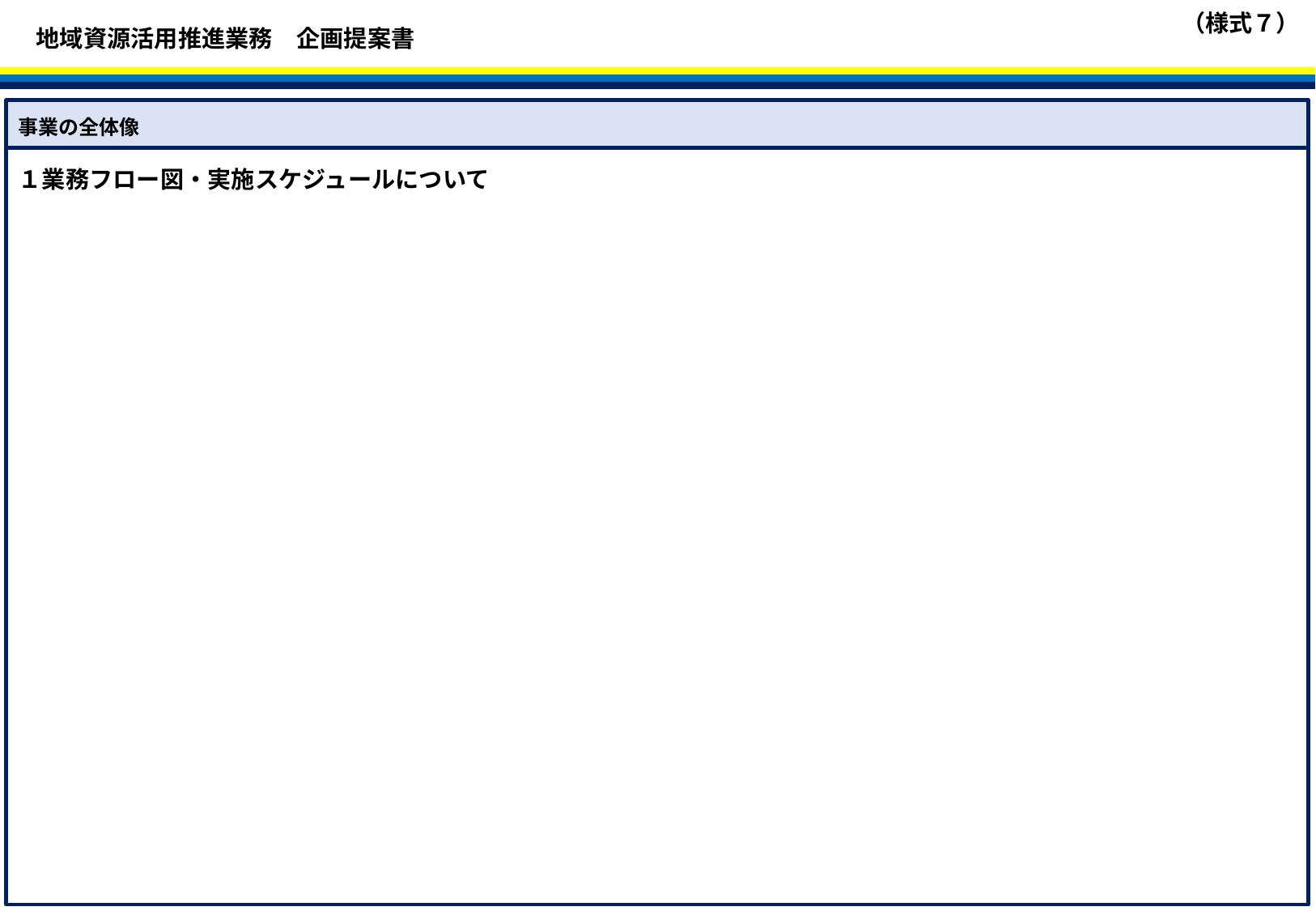

（様式７）
地域資源活用推進業務　企画提案書
事業の全体像

１業務フロー図・実施スケジュールについて